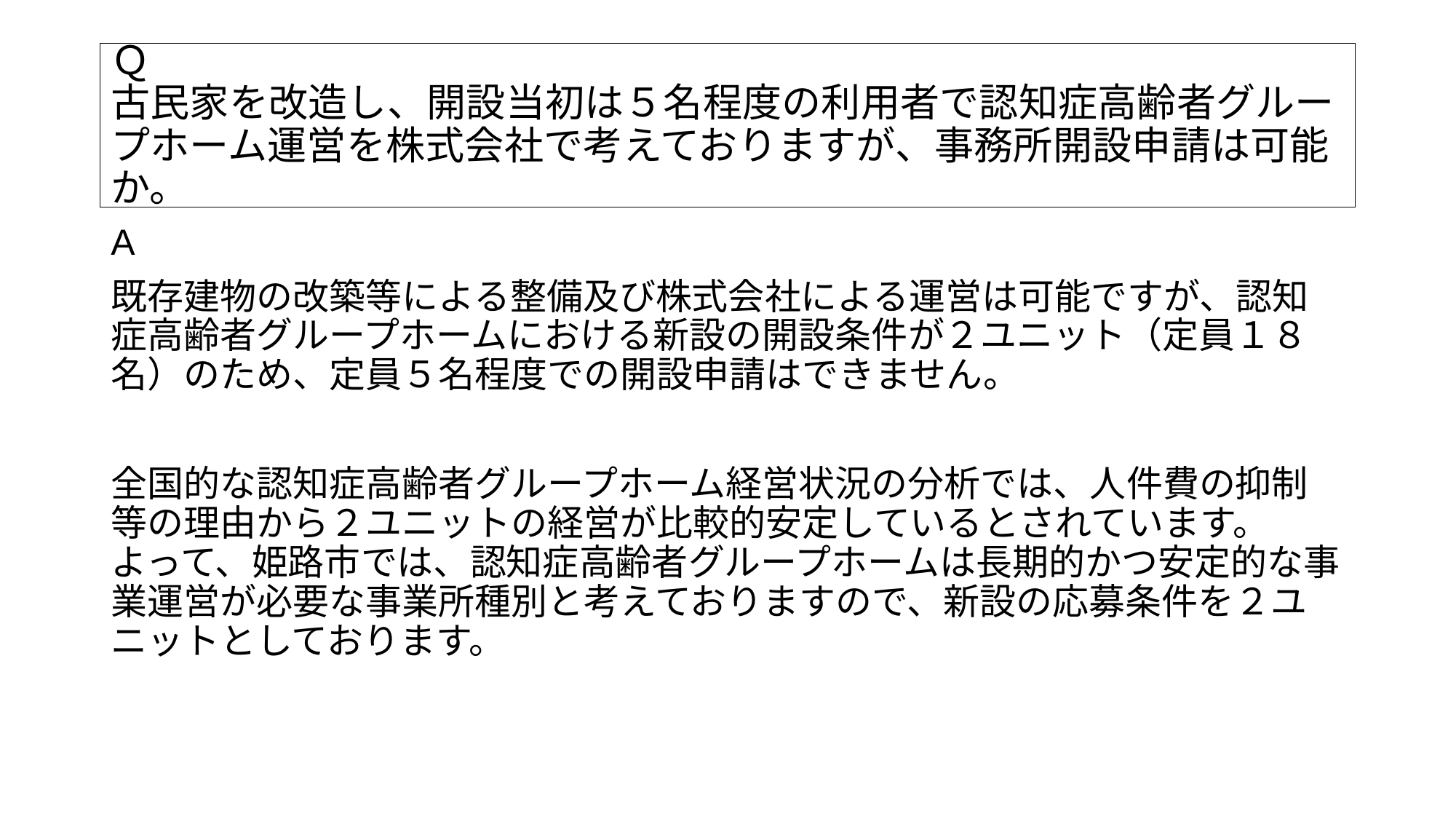

# Ｑ 古民家を改造し、開設当初は５名程度の利用者で認知症高齢者グループホーム運営を株式会社で考えておりますが、事務所開設申請は可能か。
A
既存建物の改築等による整備及び株式会社による運営は可能ですが、認知症高齢者グループホームにおける新設の開設条件が２ユニット（定員１８名）のため、定員５名程度での開設申請はできません。

全国的な認知症高齢者グループホーム経営状況の分析では、人件費の抑制等の理由から２ユニットの経営が比較的安定しているとされています。
よって、姫路市では、認知症高齢者グループホームは長期的かつ安定的な事業運営が必要な事業所種別と考えておりますので、新設の応募条件を２ユニットとしております。